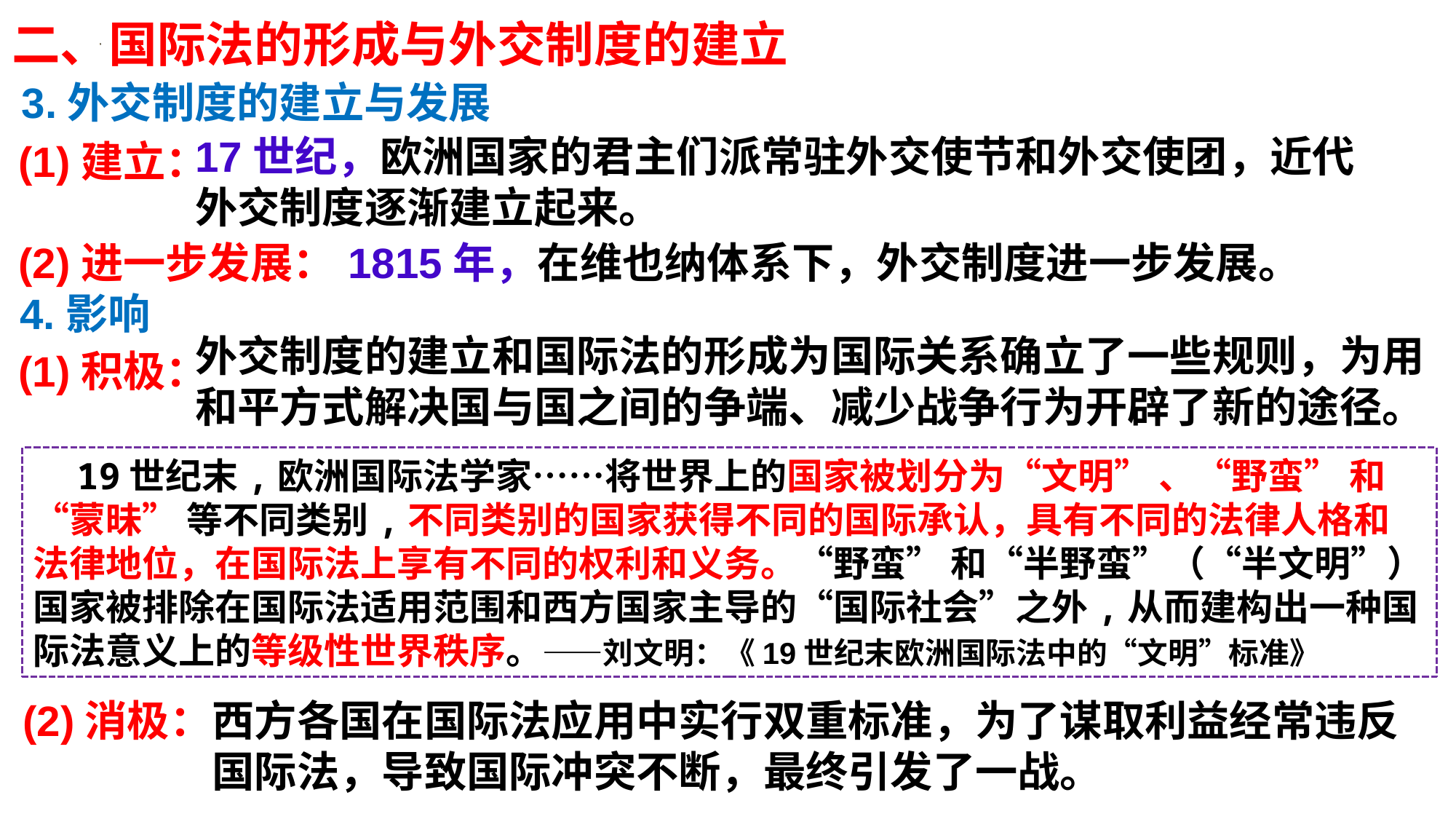

二、国际法的形成与外交制度的建立
3.外交制度的建立与发展
17世纪，欧洲国家的君主们派常驻外交使节和外交使团，近代外交制度逐渐建立起来。
(1)建立：
(2)进一步发展：
1815年，在维也纳体系下，外交制度进一步发展。
4.影响
外交制度的建立和国际法的形成为国际关系确立了一些规则，为用和平方式解决国与国之间的争端、减少战争行为开辟了新的途径。
(1)积极：
  19世纪末,欧洲国际法学家……将世界上的国家被划分为“文明” 、“野蛮” 和“蒙昧” 等不同类别,不同类别的国家获得不同的国际承认，具有不同的法律人格和法律地位，在国际法上享有不同的权利和义务。“野蛮” 和“半野蛮”（“半文明”）国家被排除在国际法适用范围和西方国家主导的“国际社会”之外,从而建构出一种国际法意义上的等级性世界秩序。——刘文明：《19世纪末欧洲国际法中的“文明”标准》
(2)消极：
西方各国在国际法应用中实行双重标准，为了谋取利益经常违反国际法，导致国际冲突不断，最终引发了一战。